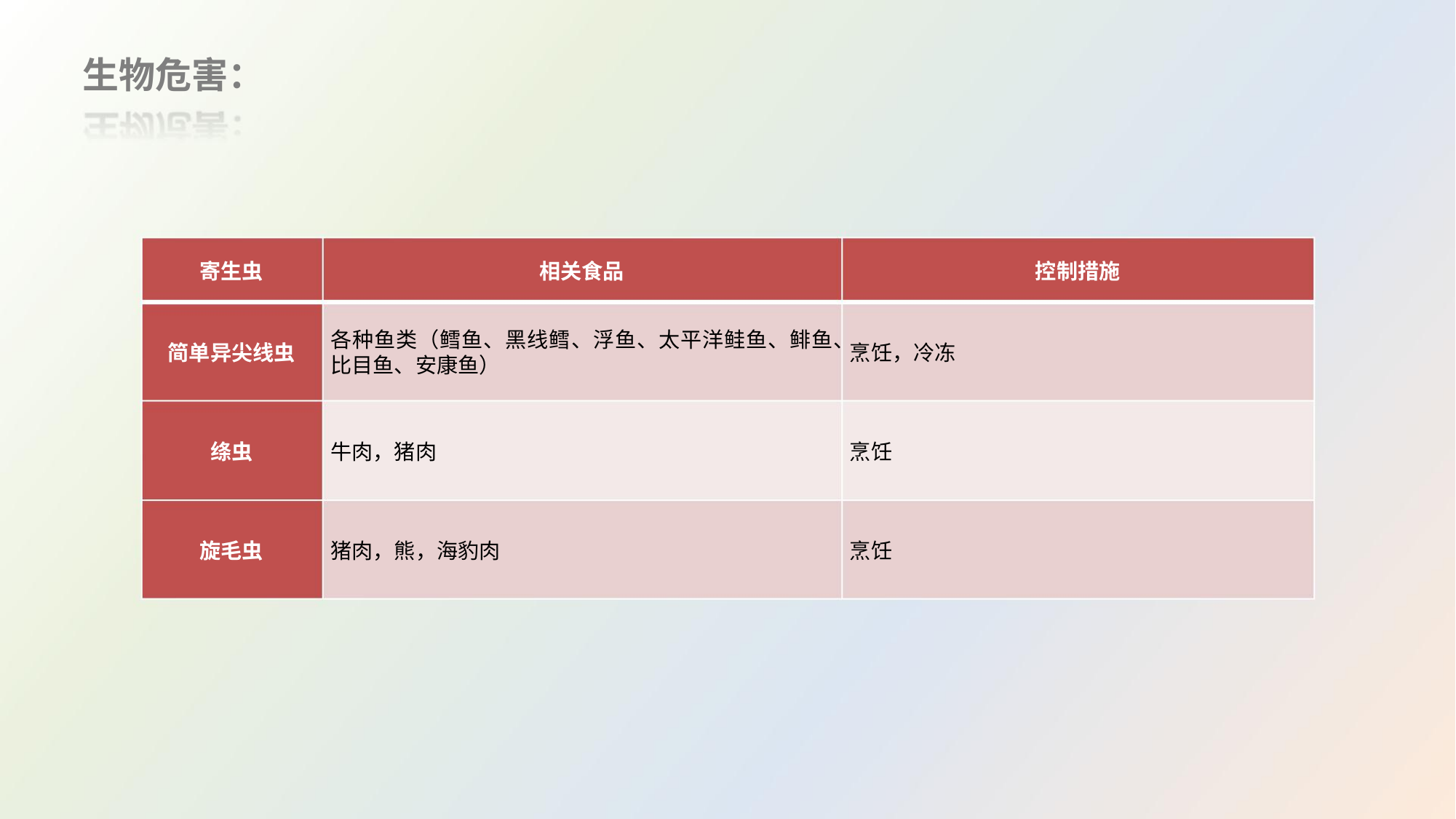

生物危害：
寄生虫
相关食品
控制措施
各种鱼类（鳕鱼、黑线鳕、浮鱼、太平洋鲑鱼、鲱鱼、
比目鱼、安康鱼）
简单异尖线虫
烹饪，冷冻
绦虫
牛肉，猪肉
烹饪
旋毛虫
猪肉，熊，海豹肉
烹饪